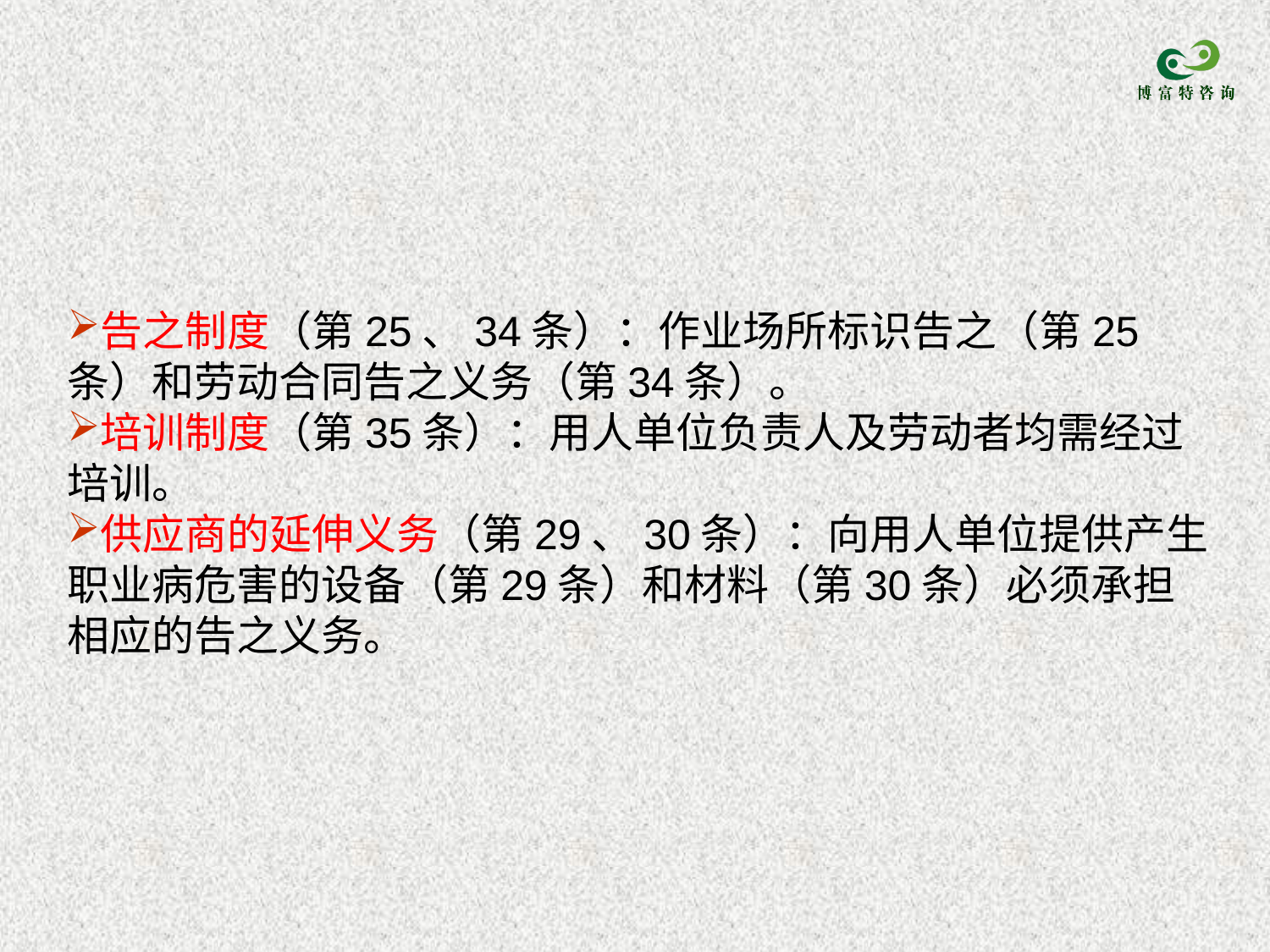

#
告之制度（第25、34条）：作业场所标识告之（第25条）和劳动合同告之义务（第34条）。
培训制度（第35条）：用人单位负责人及劳动者均需经过培训。
供应商的延伸义务（第29、30条）：向用人单位提供产生职业病危害的设备（第29条）和材料（第30条）必须承担相应的告之义务。